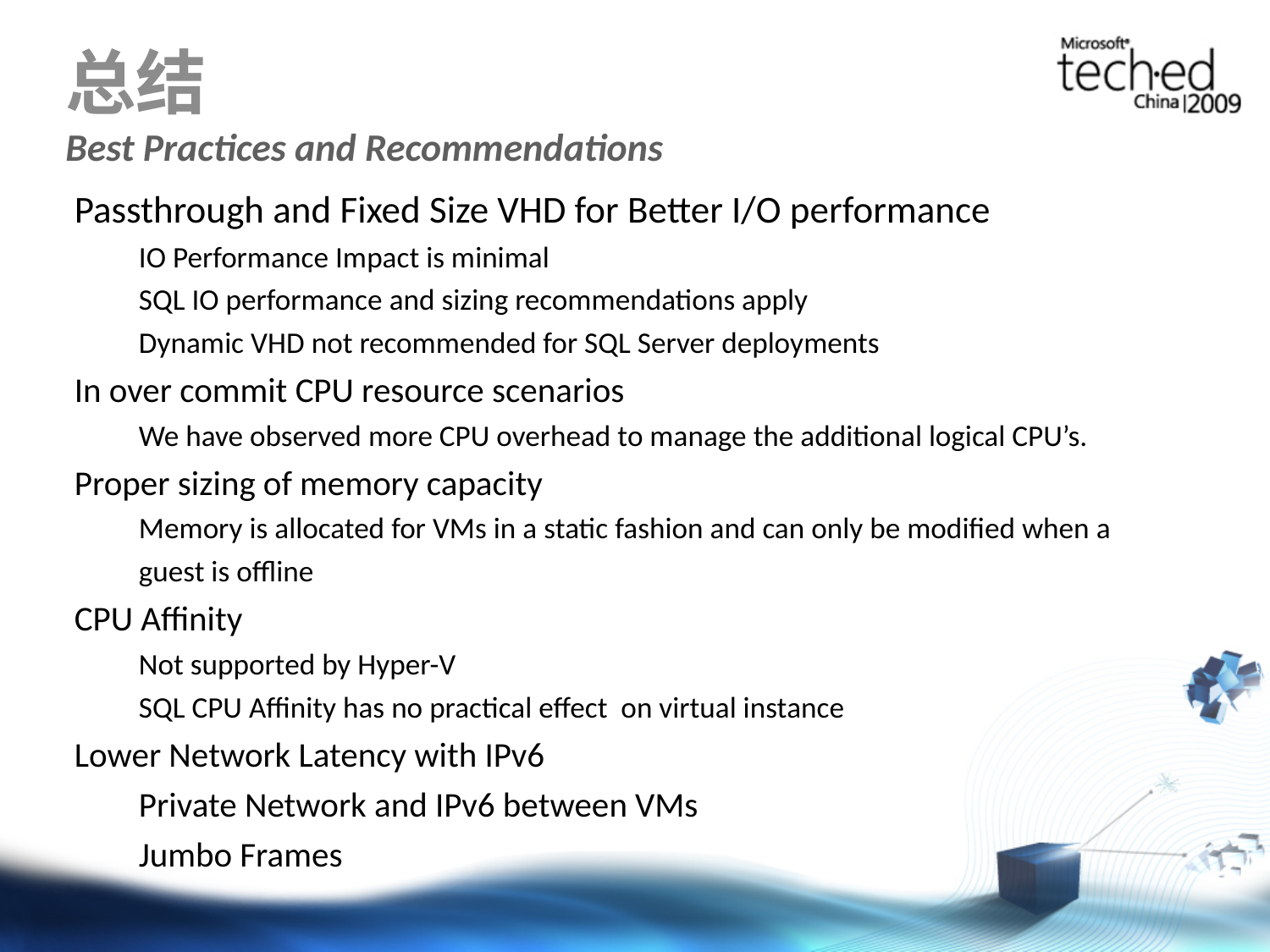

# 总结 Best Practices and Recommendations
Passthrough and Fixed Size VHD for Better I/O performance
IO Performance Impact is minimal
SQL IO performance and sizing recommendations apply
Dynamic VHD not recommended for SQL Server deployments
In over commit CPU resource scenarios
We have observed more CPU overhead to manage the additional logical CPU’s.
Proper sizing of memory capacity
Memory is allocated for VMs in a static fashion and can only be modified when a guest is offline
CPU Affinity
Not supported by Hyper-V
SQL CPU Affinity has no practical effect  on virtual instance
Lower Network Latency with IPv6
Private Network and IPv6 between VMs
Jumbo Frames